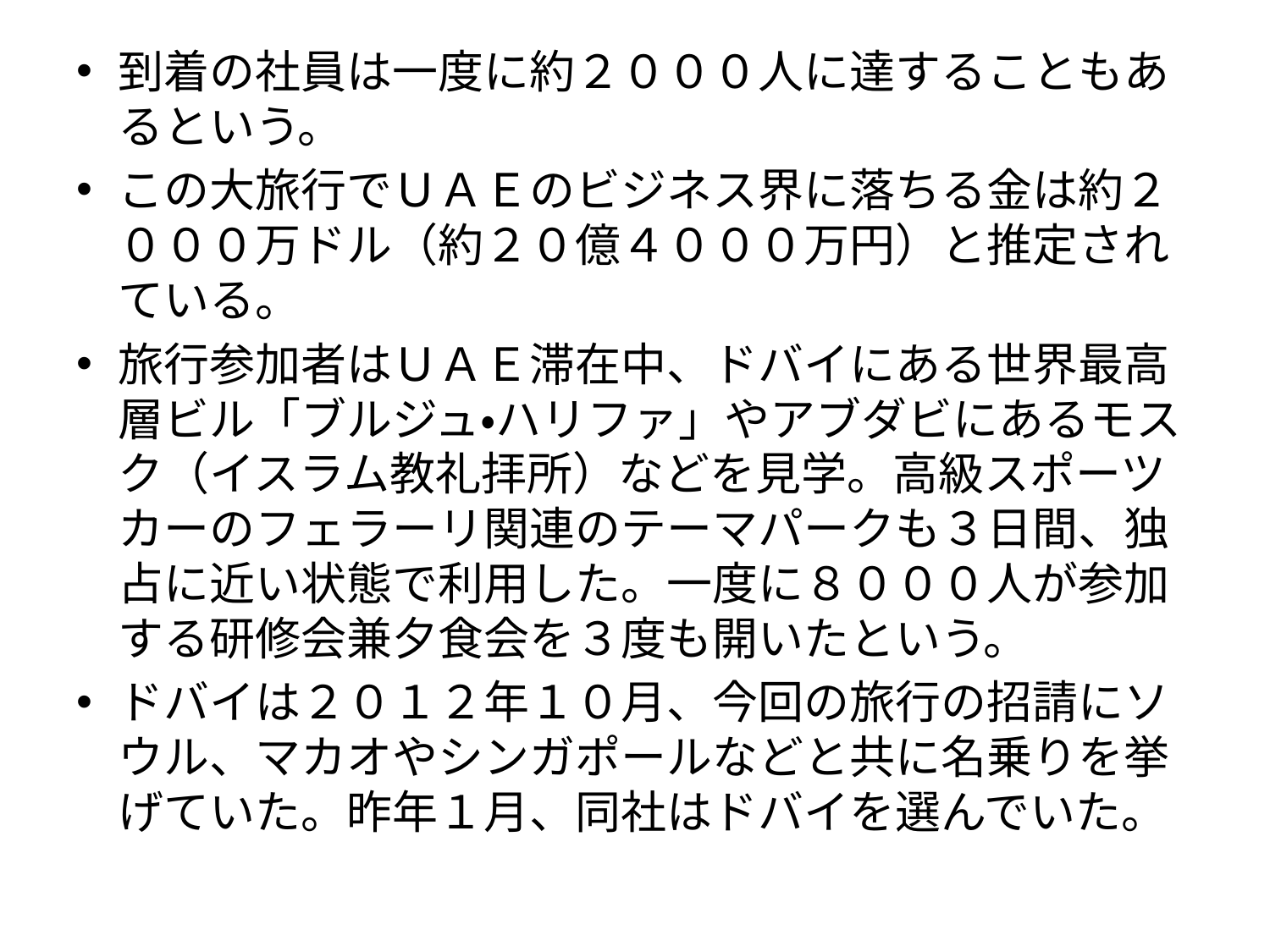

到着の社員は一度に約２０００人に達することもあるという。
この大旅行でＵＡＥのビジネス界に落ちる金は約２０００万ドル（約２０億４０００万円）と推定されている。
旅行参加者はＵＡＥ滞在中、ドバイにある世界最高層ビル「ブルジュ・ハリファ」やアブダビにあるモスク（イスラム教礼拝所）などを見学。高級スポーツカーのフェラーリ関連のテーマパークも３日間、独占に近い状態で利用した。一度に８０００人が参加する研修会兼夕食会を３度も開いたという。
ドバイは２０１２年１０月、今回の旅行の招請にソウル、マカオやシンガポールなどと共に名乗りを挙げていた。昨年１月、同社はドバイを選んでいた。